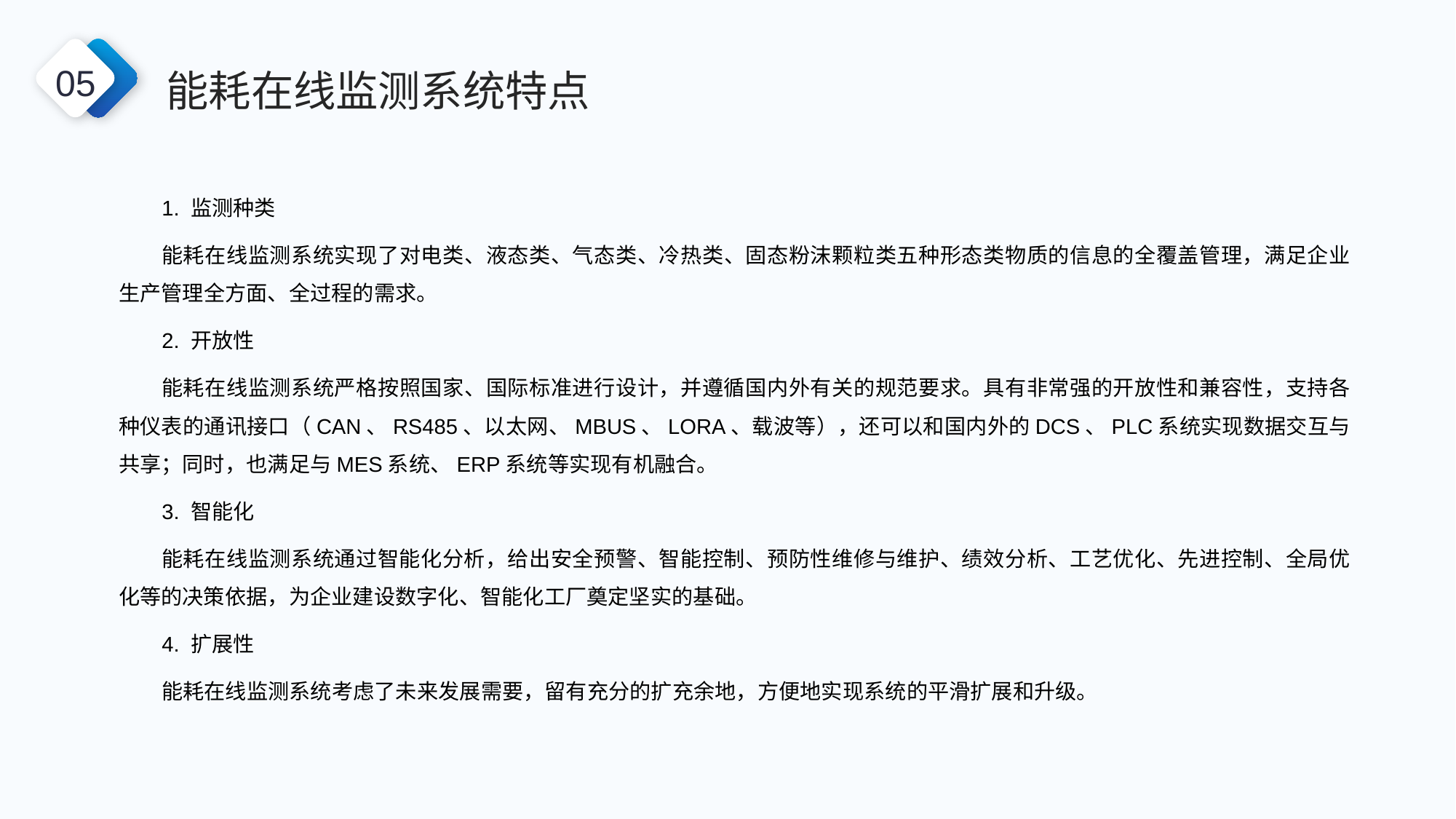

能耗在线监测系统特点

05
1. 监测种类
能耗在线监测系统实现了对电类、液态类、气态类、冷热类、固态粉沫颗粒类五种形态类物质的信息的全覆盖管理，满足企业生产管理全方面、全过程的需求。
2. 开放性
能耗在线监测系统严格按照国家、国际标准进行设计，并遵循国内外有关的规范要求。具有非常强的开放性和兼容性，支持各种仪表的通讯接口（CAN、RS485、以太网、MBUS、LORA、载波等），还可以和国内外的DCS、PLC系统实现数据交互与共享；同时，也满足与MES系统、ERP系统等实现有机融合。
3. 智能化
能耗在线监测系统通过智能化分析，给出安全预警、智能控制、预防性维修与维护、绩效分析、工艺优化、先进控制、全局优化等的决策依据，为企业建设数字化、智能化工厂奠定坚实的基础。
4. 扩展性
能耗在线监测系统考虑了未来发展需要，留有充分的扩充余地，方便地实现系统的平滑扩展和升级。